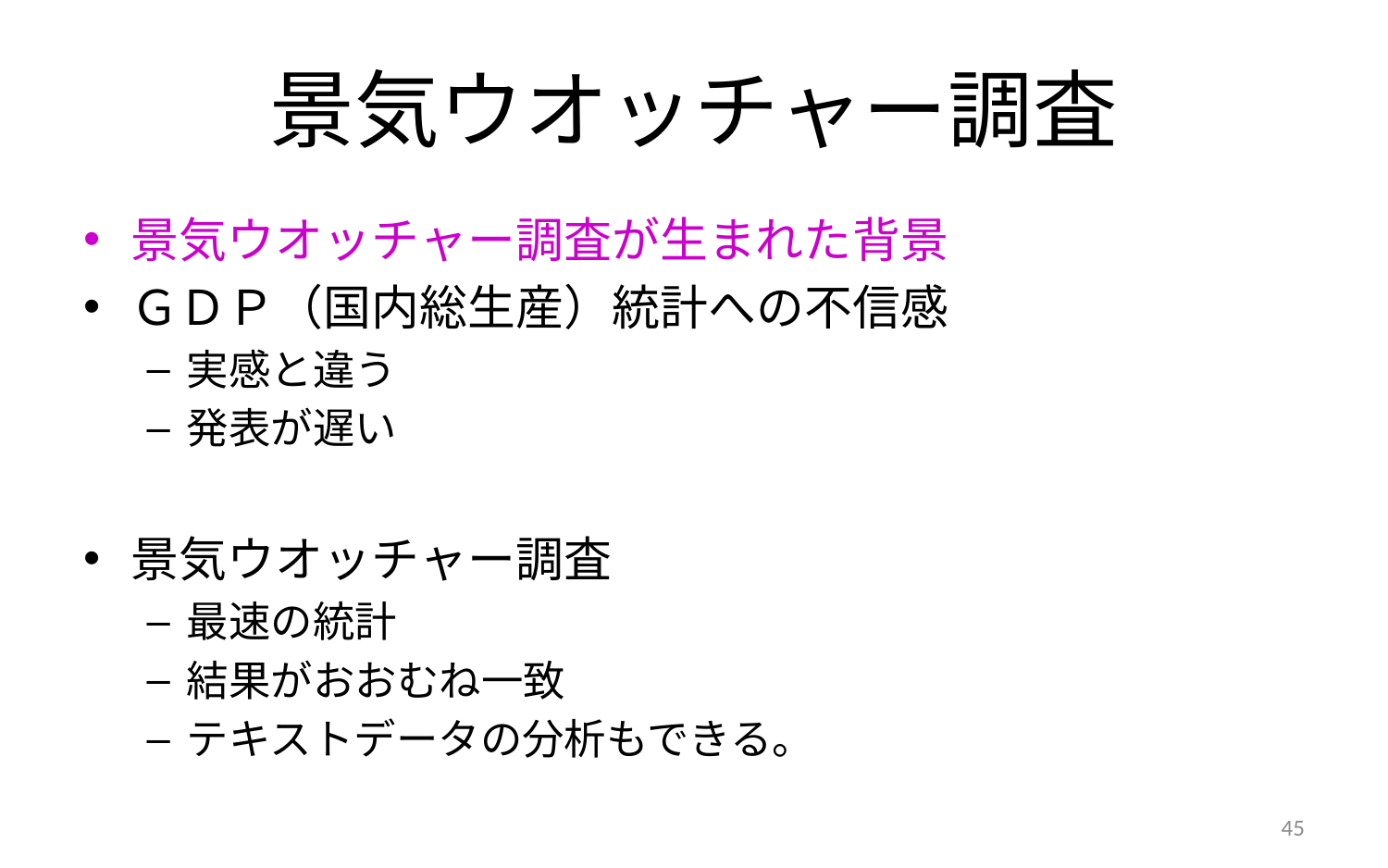

# 景気ウオッチャー調査
景気ウオッチャー調査が生まれた背景
ＧＤＰ（国内総生産）統計への不信感
実感と違う
発表が遅い

景気ウオッチャー調査
最速の統計
結果がおおむね一致
テキストデータの分析もできる。
45